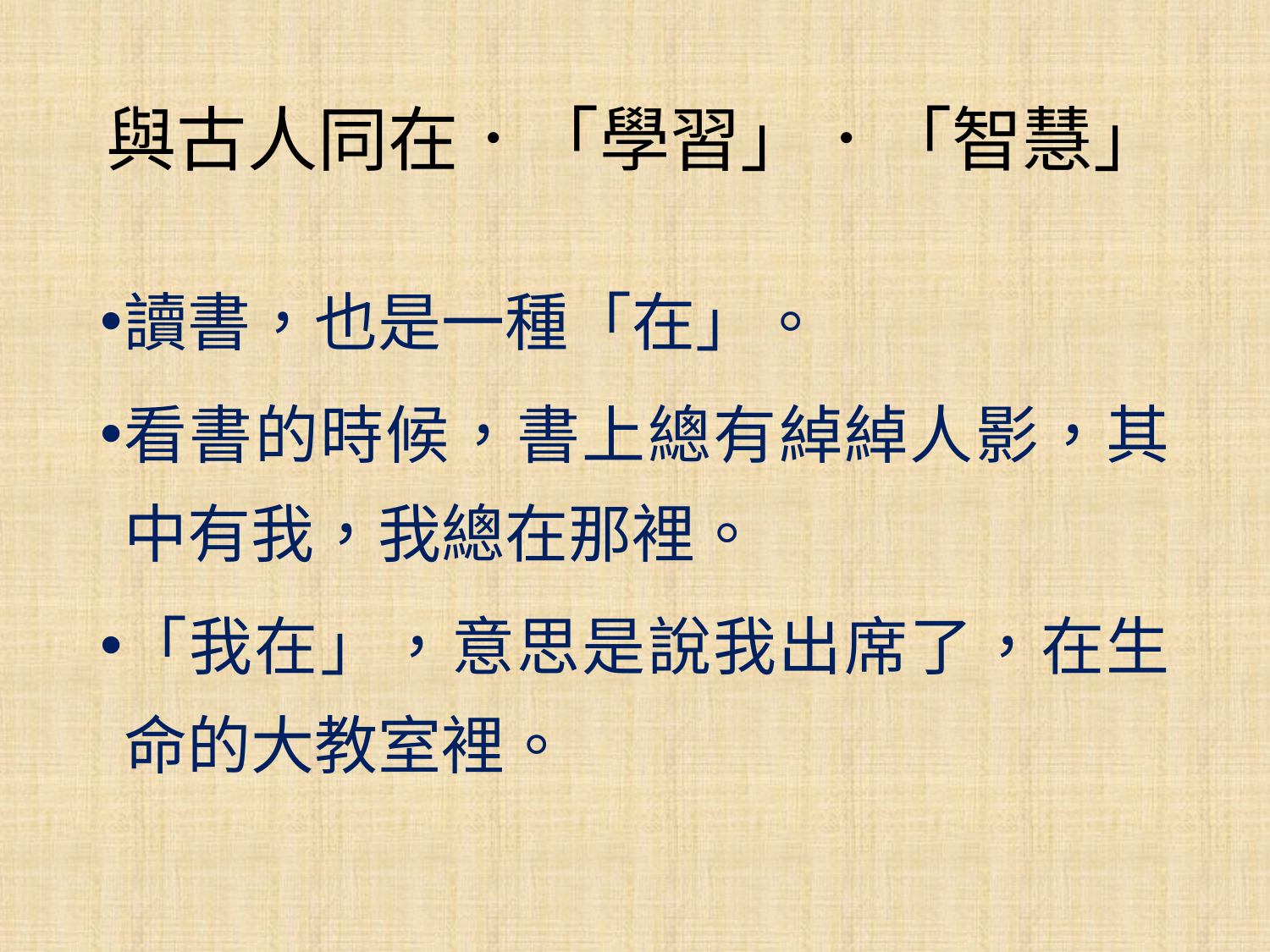

# 與古人同在．「學習」．「智慧」
讀書，也是一種「在」。
看書的時候，書上總有綽綽人影，其中有我，我總在那裡。
「我在」，意思是說我出席了，在生命的大教室裡。